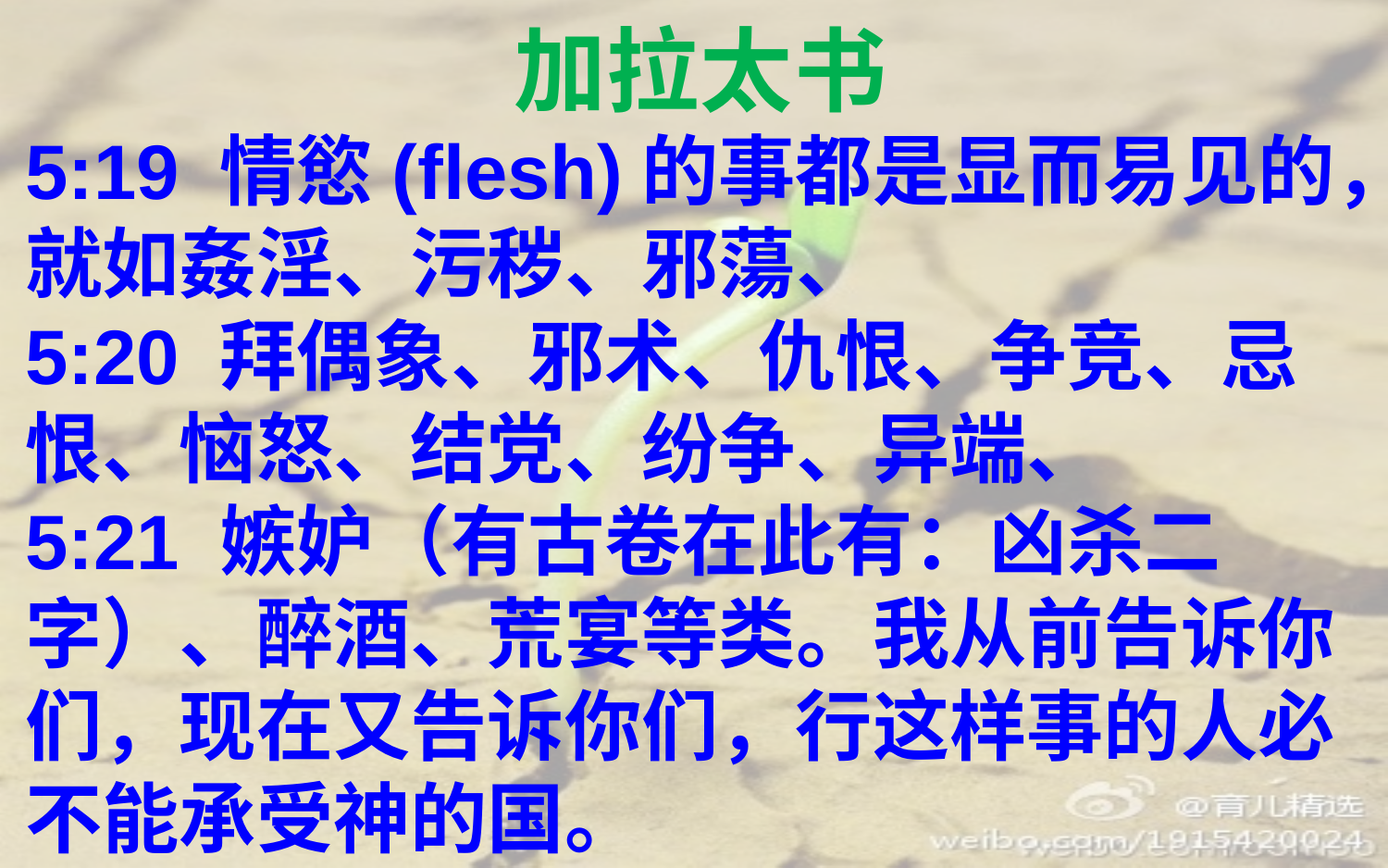

加拉太书
5:19 情慾(flesh)的事都是显而易见的，就如姦淫、污秽、邪蕩、
5:20 拜偶象、邪术、仇恨、争竞、忌恨、恼怒、结党、纷争、异端、
5:21 嫉妒（有古卷在此有：凶杀二字）、醉酒、荒宴等类。我从前告诉你们，现在又告诉你们，行这样事的人必不能承受神的国。